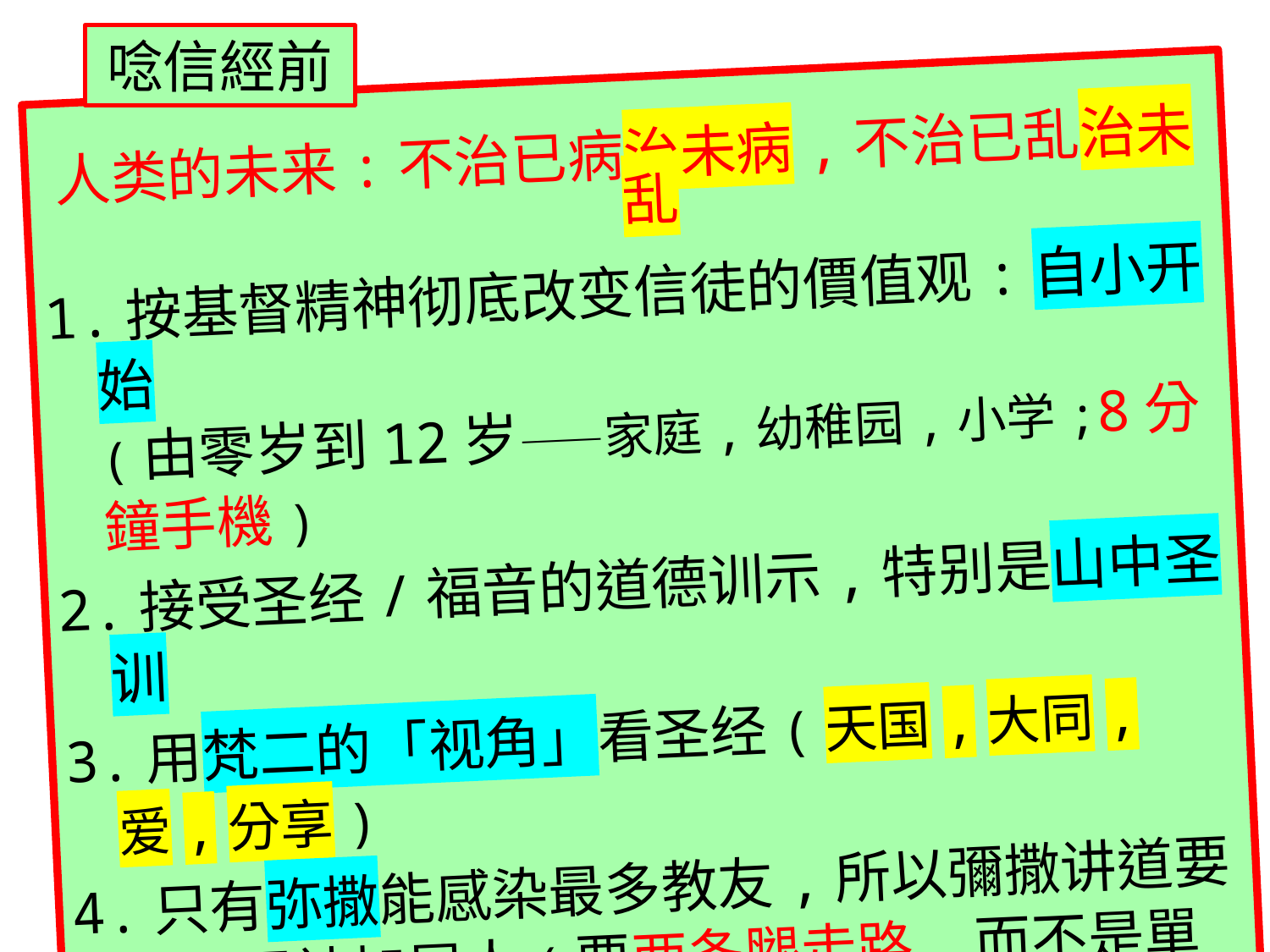

唸信經前

人类的未来:不治已病治未病,不治已乱治未乱
1.按基督精神彻底改变信徒的價值观:自小开始
(由零岁到12岁——家庭,幼稚园,小学;8分鐘手機)
2.接受圣经/福音的道德训示,特别是山中圣训
3.用梵二的「视角」看圣经(天国,大同,爱,分享)
4.只有弥撒能感染最多教友,所以彌撒讲道要强调属神加属人(要两条腿走路,而不是單腿跳)
5.在主内爱人,在爱人时爱主(日讲夜讲,至死方休)
          6.不斷推廣這個視頻